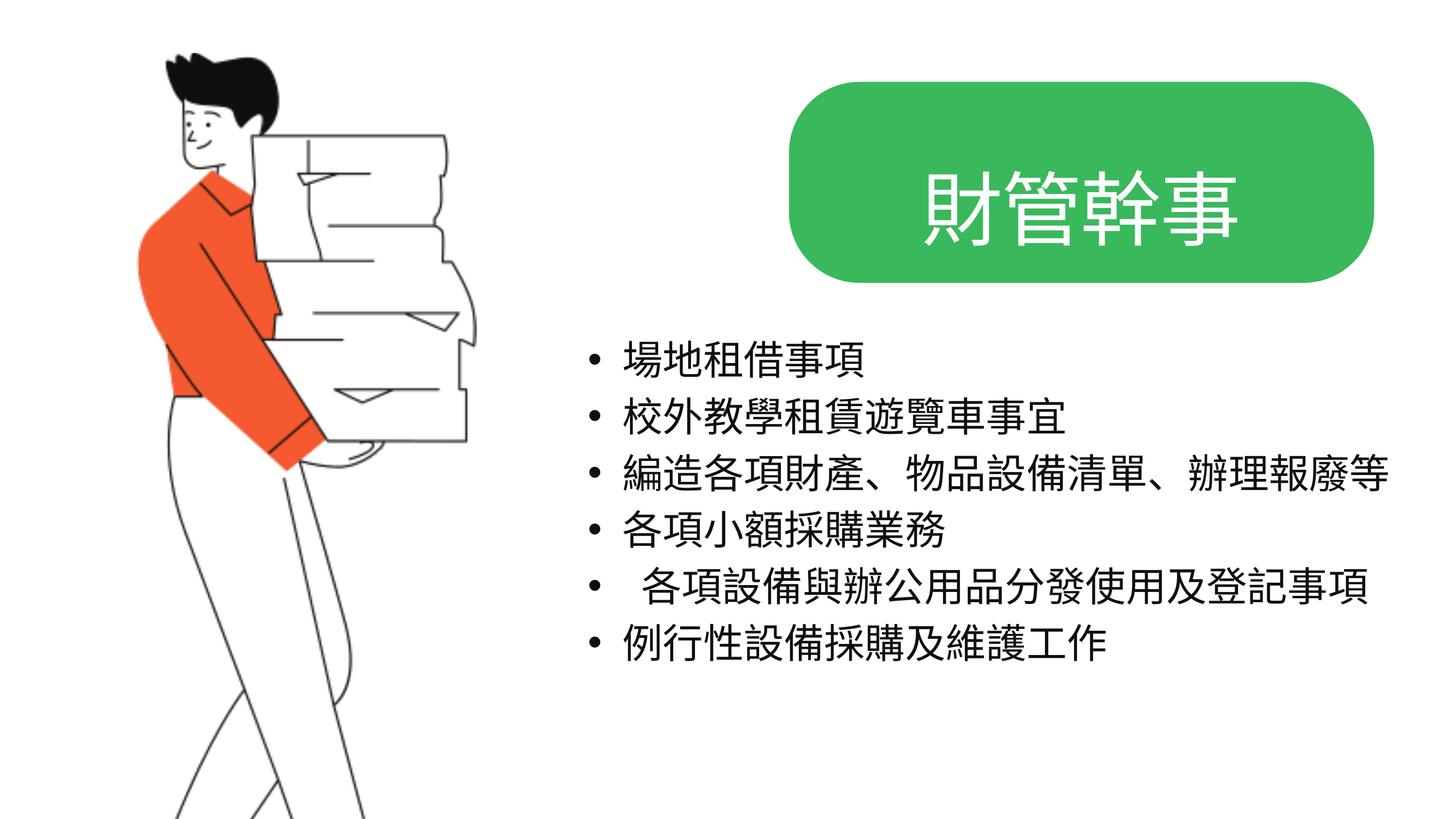

財管幹事
場地租借事項
校外教學租賃遊覽車事宜
編造各項財產、物品設備清單、辦理報廢等
各項小額採購業務
 各項設備與辦公用品分發使用及登記事項
例行性設備採購及維護工作